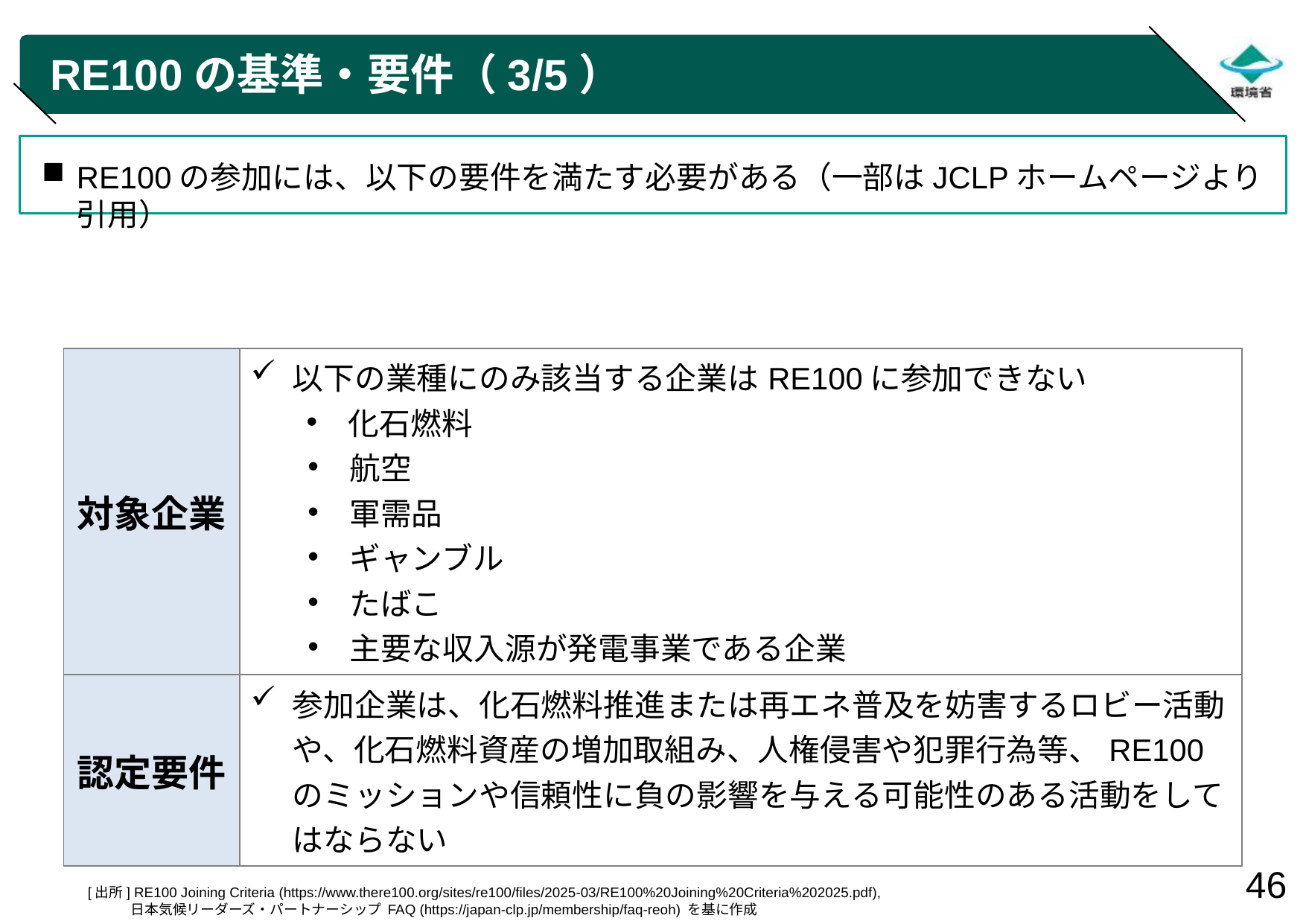

# RE100の基準・要件（3/5）
RE100の参加には、以下の要件を満たす必要がある（一部はJCLPホームページより引用）
| 対象企業 | 以下の業種にのみ該当する企業はRE100に参加できない 化石燃料 航空 軍需品 ギャンブル たばこ 主要な収入源が発電事業である企業 |
| --- | --- |
| 認定要件 | 参加企業は、化石燃料推進または再エネ普及を妨害するロビー活動や、化石燃料資産の増加取組み、人権侵害や犯罪行為等、RE100のミッションや信頼性に負の影響を与える可能性のある活動をしてはならない |
[出所] RE100 Joining Criteria (https://www.there100.org/sites/re100/files/2025-03/RE100%20Joining%20Criteria%202025.pdf),
日本気候リーダーズ・パートナーシップ FAQ (https://japan-clp.jp/membership/faq-reoh) を基に作成